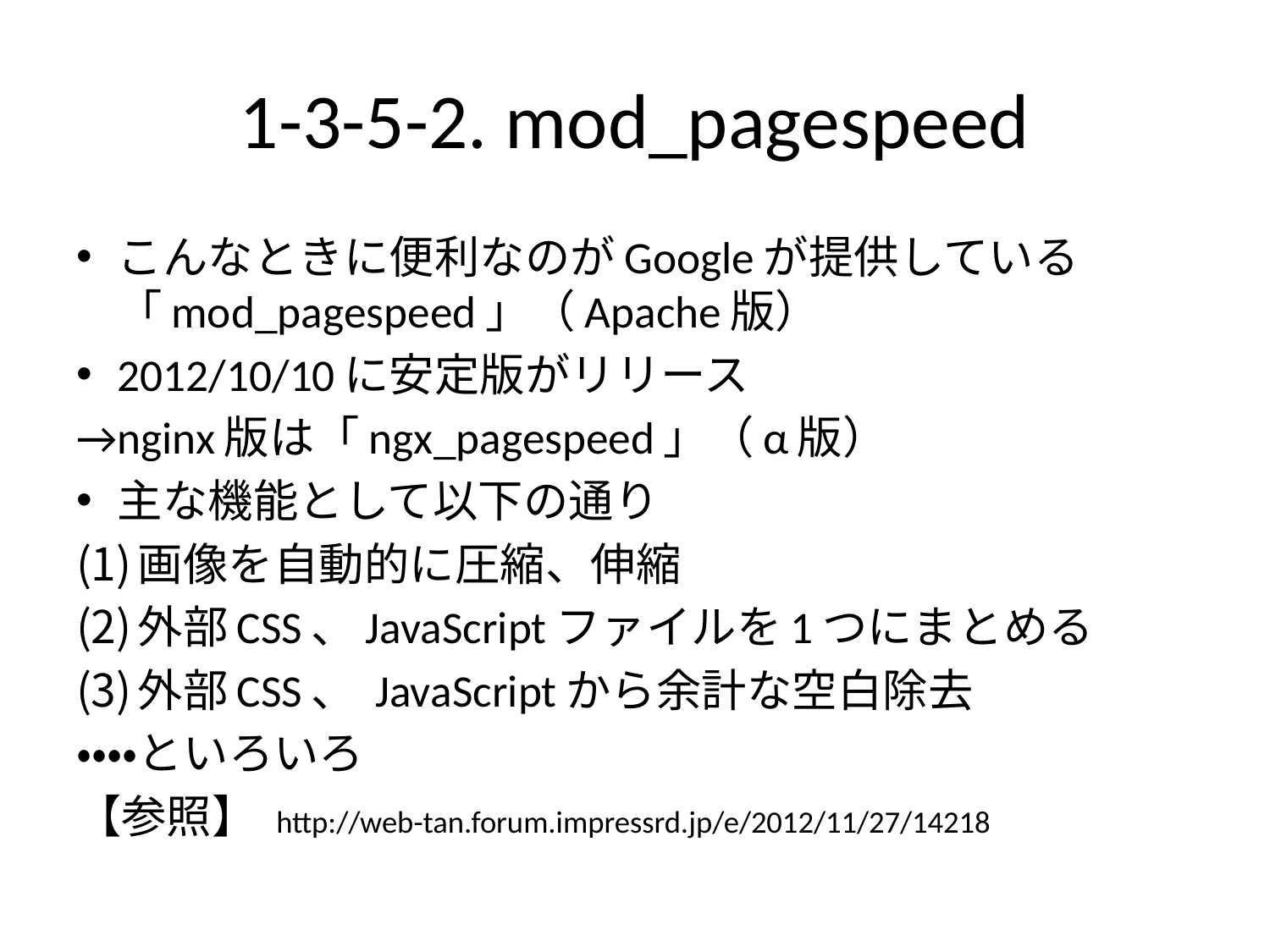

# 1-3-5-2. mod_pagespeed
こんなときに便利なのがGoogleが提供している「mod_pagespeed」（Apache版）
2012/10/10に安定版がリリース
→nginx版は「ngx_pagespeed」（α版）
主な機能として以下の通り
画像を自動的に圧縮、伸縮
外部CSS、JavaScriptファイルを1つにまとめる
外部CSS、 JavaScriptから余計な空白除去
・・・・といろいろ
【参照】 http://web-tan.forum.impressrd.jp/e/2012/11/27/14218